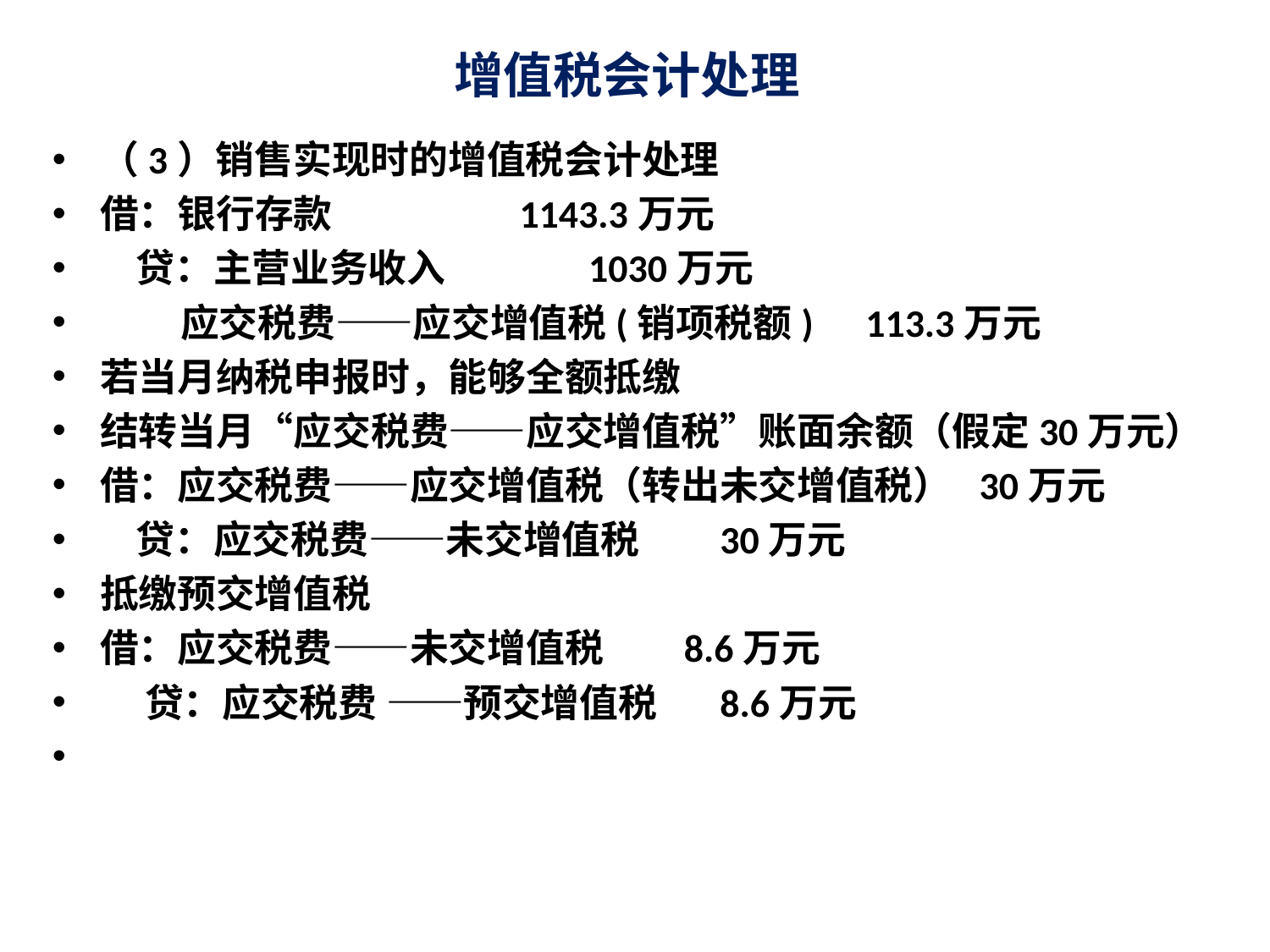

# 增值税会计处理
（3）销售实现时的增值税会计处理
借：银行存款                    1143.3万元
   贷：主营业务收入               1030万元
        应交税费——应交增值税(销项税额)      113.3万元
若当月纳税申报时，能够全额抵缴
结转当月“应交税费——应交增值税”账面余额（假定30万元）
借：应交税费——应交增值税（转出未交增值税）  30万元
   贷：应交税费——未交增值税        30万元
抵缴预交增值税
借：应交税费——未交增值税        8.6万元
    贷：应交税费 ——预交增值税      8.6万元